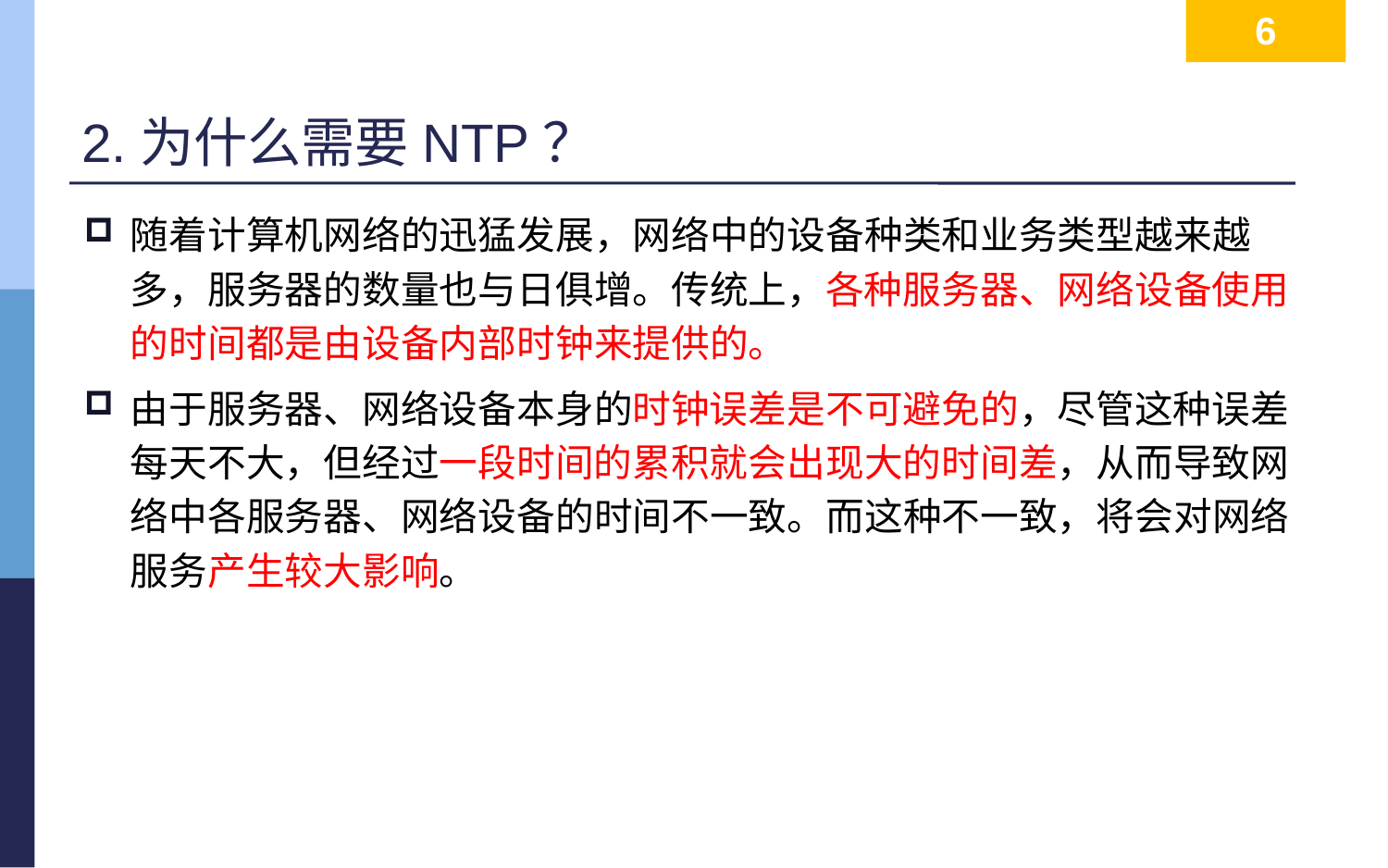

6
# 2.为什么需要NTP？

随着计算机网络的迅猛发展，网络中的设备种类和业务类型越来越多，服务器的数量也与日俱增。传统上，各种服务器、网络设备使用的时间都是由设备内部时钟来提供的。
由于服务器、网络设备本身的时钟误差是不可避免的，尽管这种误差每天不大，但经过一段时间的累积就会出现大的时间差，从而导致网络中各服务器、网络设备的时间不一致。而这种不一致，将会对网络服务产生较大影响。